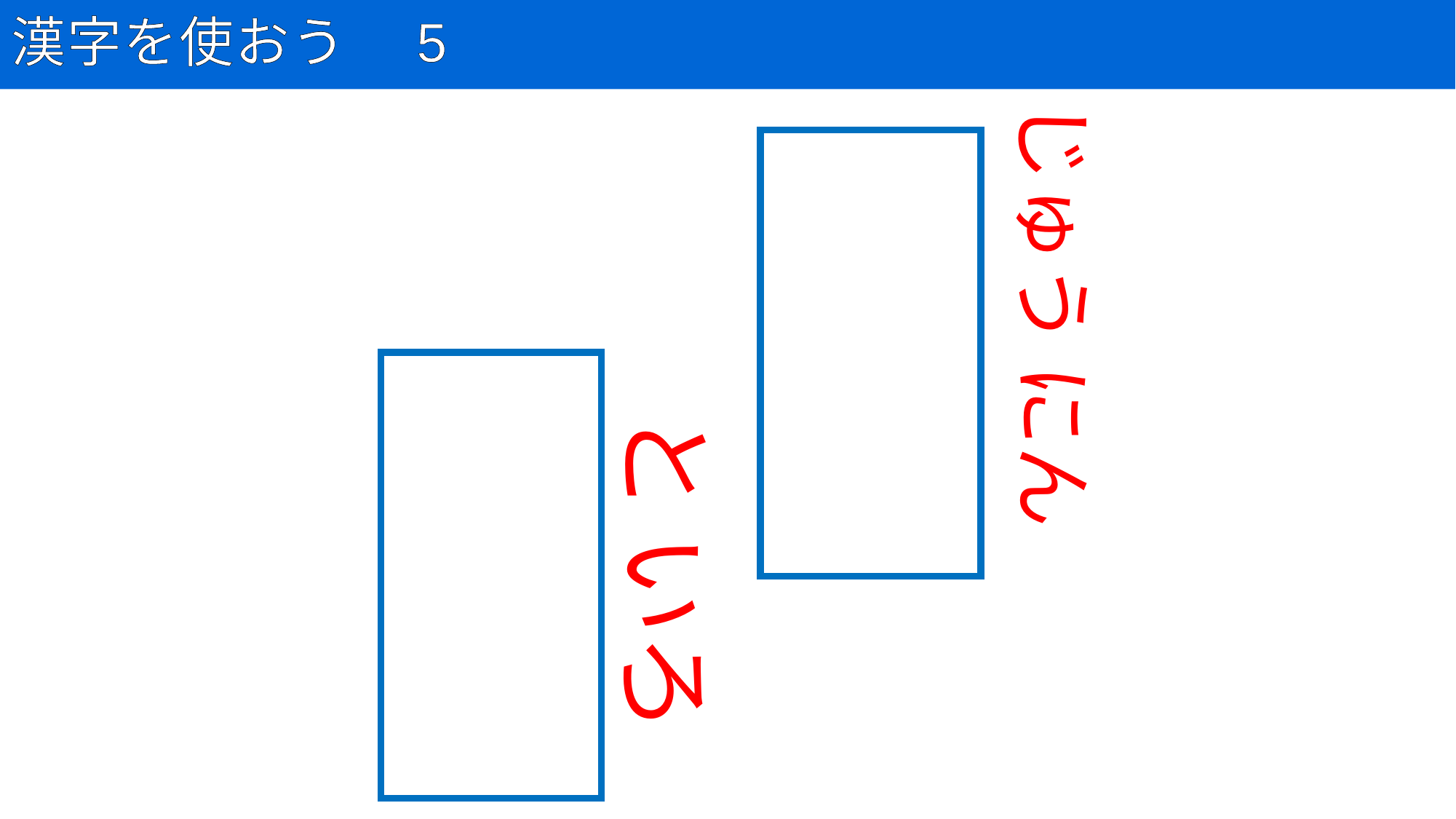

# 漢字を使おう　5
19
じゅう にん

十人
十色

と いろ